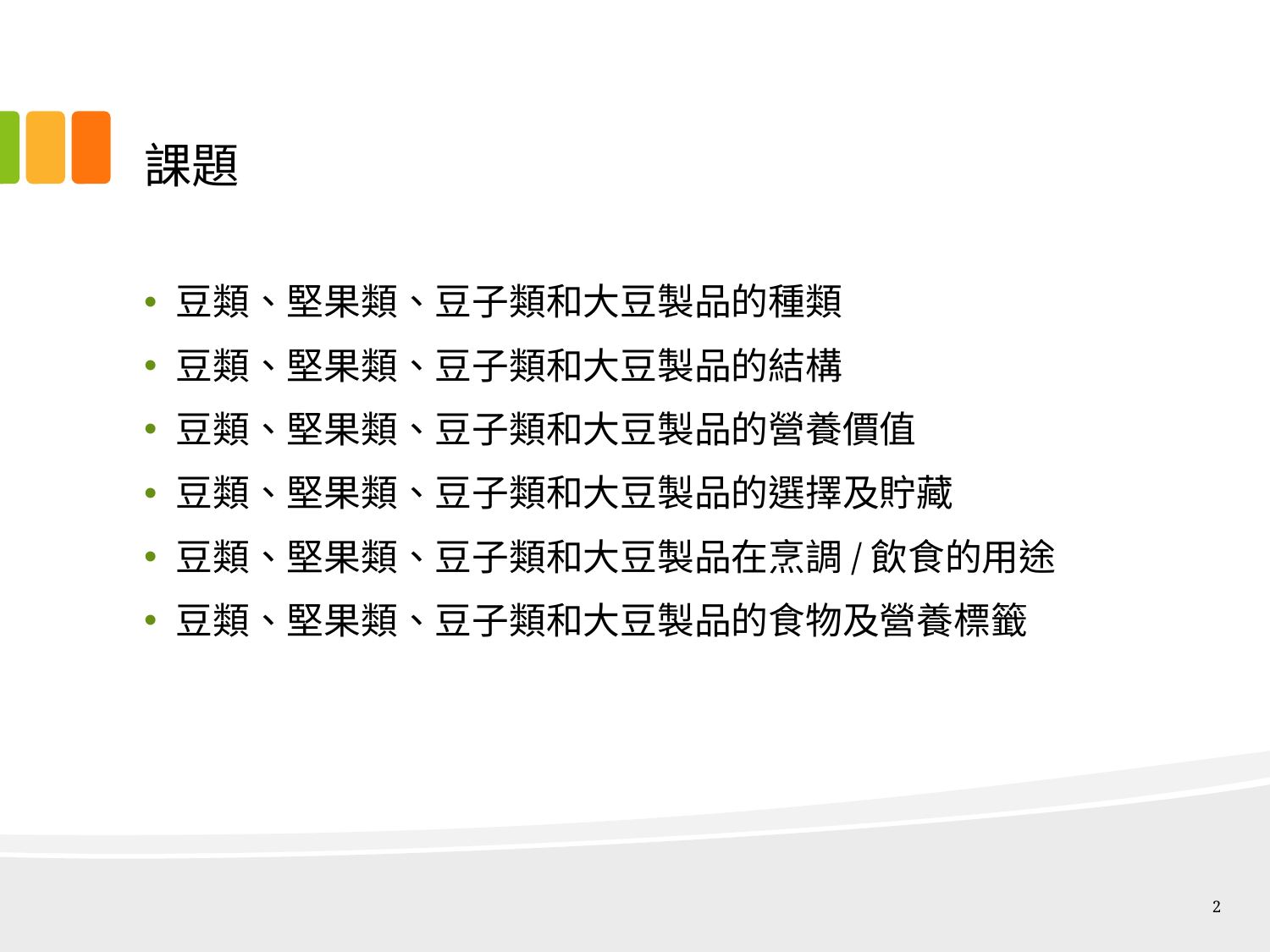

# 課題
豆類、堅果類、豆子類和大豆製品的種類
豆類、堅果類、豆子類和大豆製品的結構
豆類、堅果類、豆子類和大豆製品的營養價值
豆類、堅果類、豆子類和大豆製品的選擇及貯藏
豆類、堅果類、豆子類和大豆製品在烹調/飲食的用途
豆類、堅果類、豆子類和大豆製品的食物及營養標籤
2